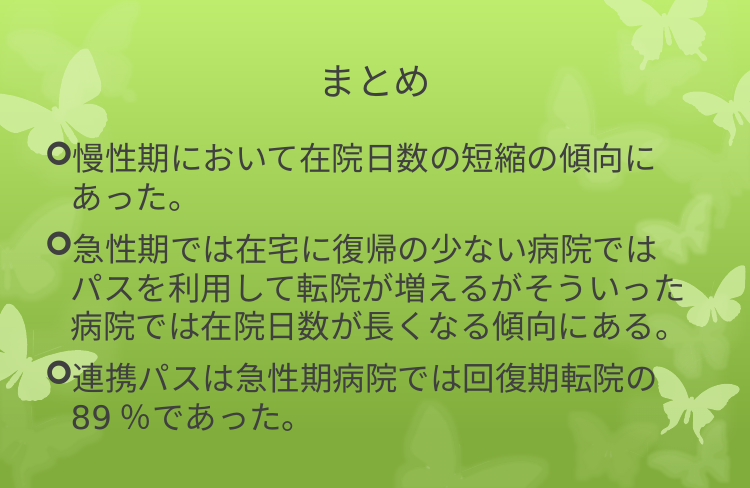

# まとめ
慢性期において在院日数の短縮の傾向にあった。
急性期では在宅に復帰の少ない病院ではパスを利用して転院が増えるがそういった病院では在院日数が長くなる傾向にある。
連携パスは急性期病院では回復期転院の89％であった。